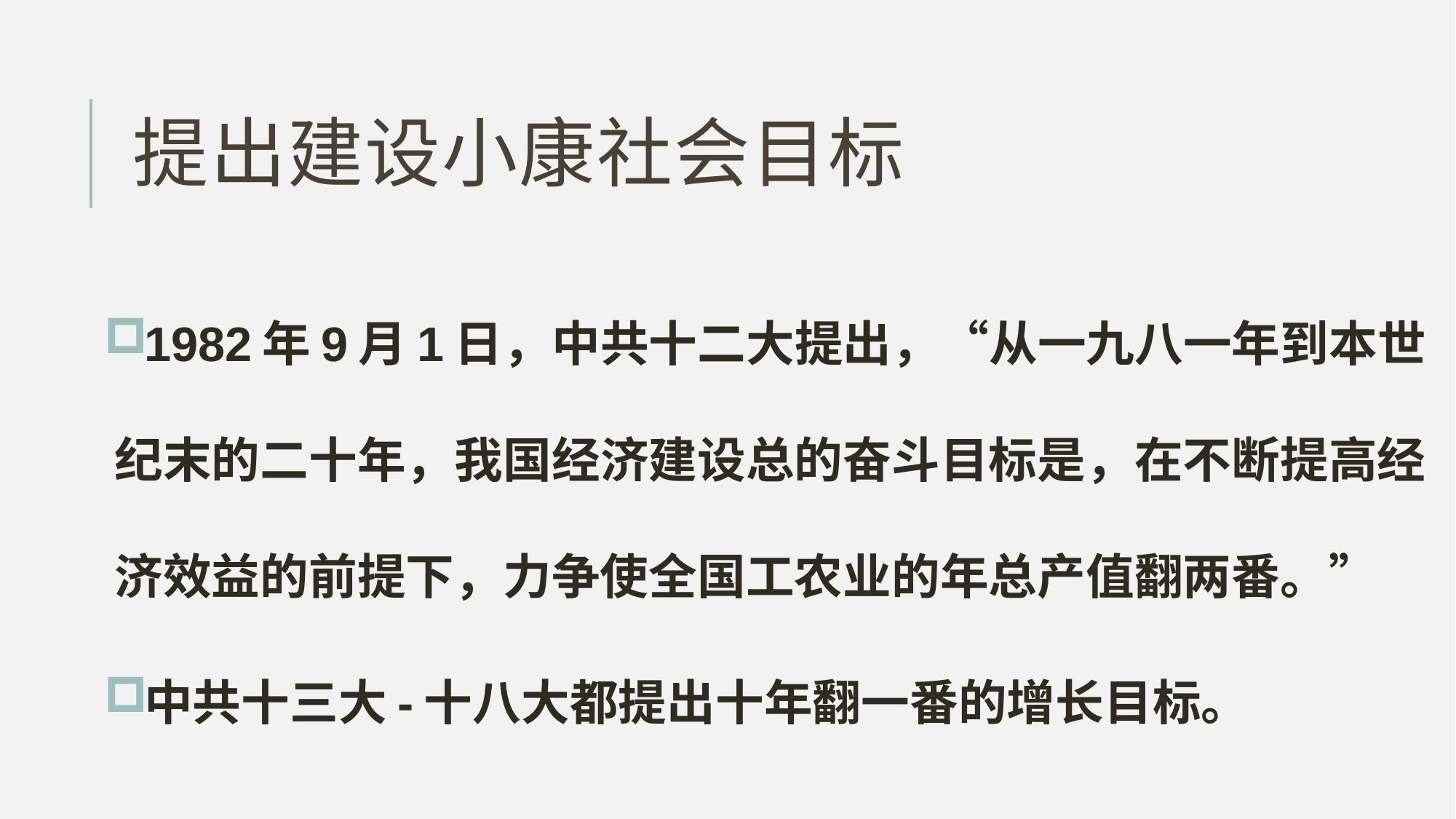

# 提出建设小康社会目标
1982年9月1日，中共十二大提出，“从一九八一年到本世纪末的二十年，我国经济建设总的奋斗目标是，在不断提高经济效益的前提下，力争使全国工农业的年总产值翻两番。”
中共十三大-十八大都提出十年翻一番的增长目标。